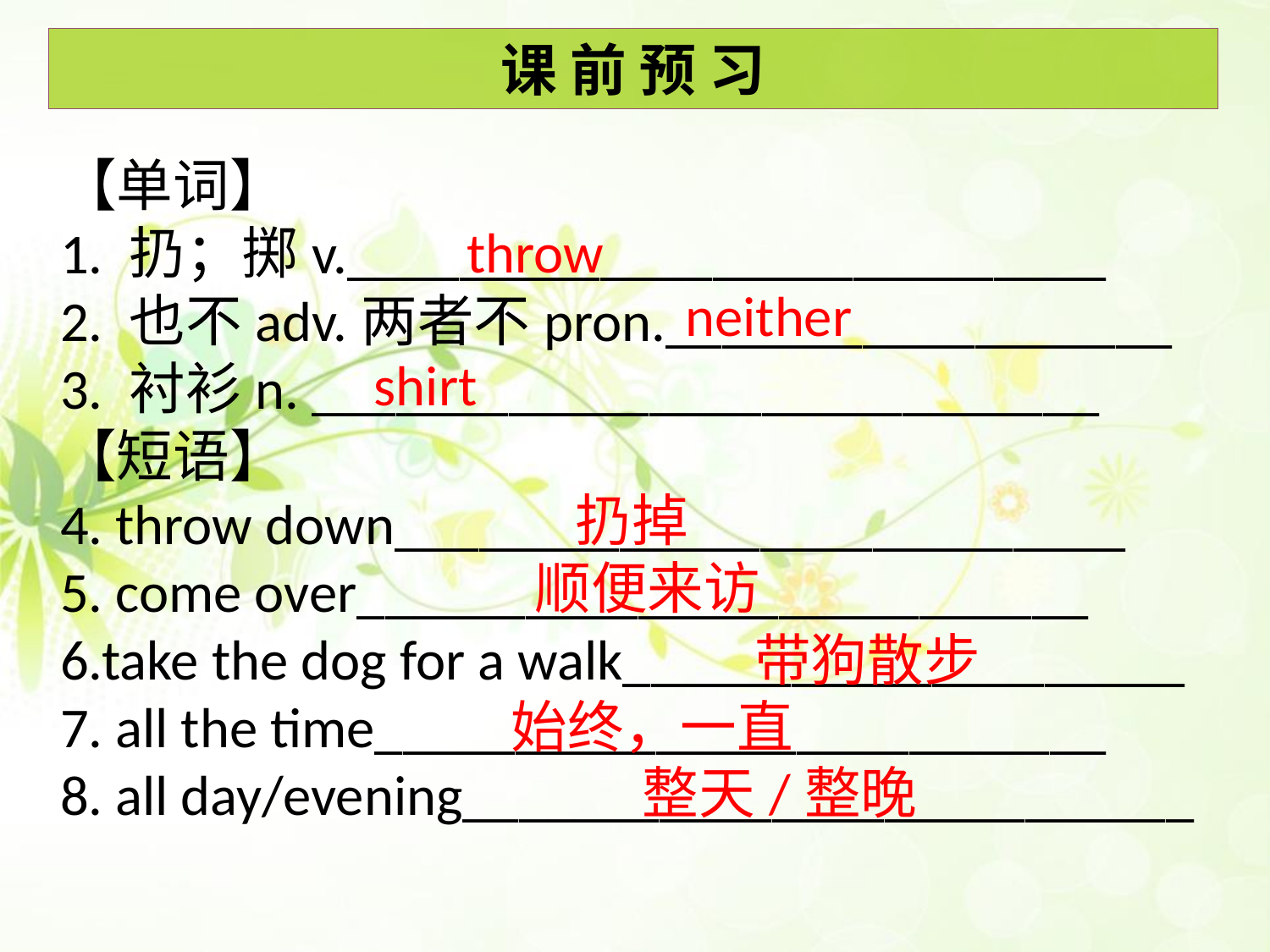

课 前 预 习
【单词】
1. 扔；掷v.___________________________
2. 也不adv.两者不pron.__________________
3. 衬衫n. ____________________________
【短语】
4. throw down__________________________
5. come over__________________________
6.take the dog for a walk____________________
7. all the time__________________________
8. all day/evening__________________________
throw
neither
shirt
扔掉
顺便来访
带狗散步
始终，一直
整天/整晚